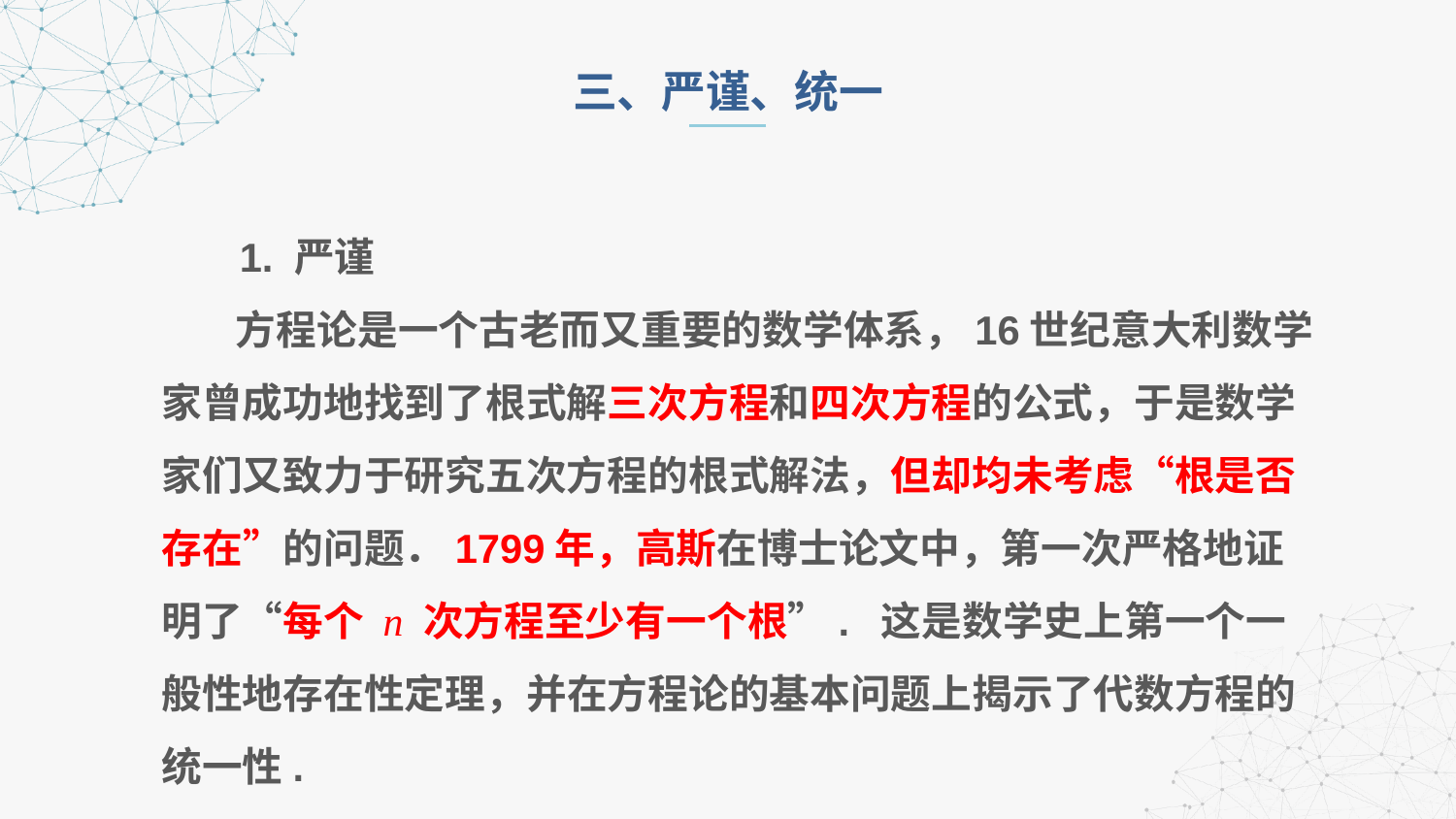

三、严谨、统一

       1. 严谨
       方程论是一个古老而又重要的数学体系，16世纪意大利数学家曾成功地找到了根式解三次方程和四次方程的公式，于是数学家们又致力于研究五次方程的根式解法，但却均未考虑“根是否存在”的问题．1799年，高斯在博士论文中，第一次严格地证明了“每个 n 次方程至少有一个根”.  这是数学史上第一个一般性地存在性定理，并在方程论的基本问题上揭示了代数方程的统一性.